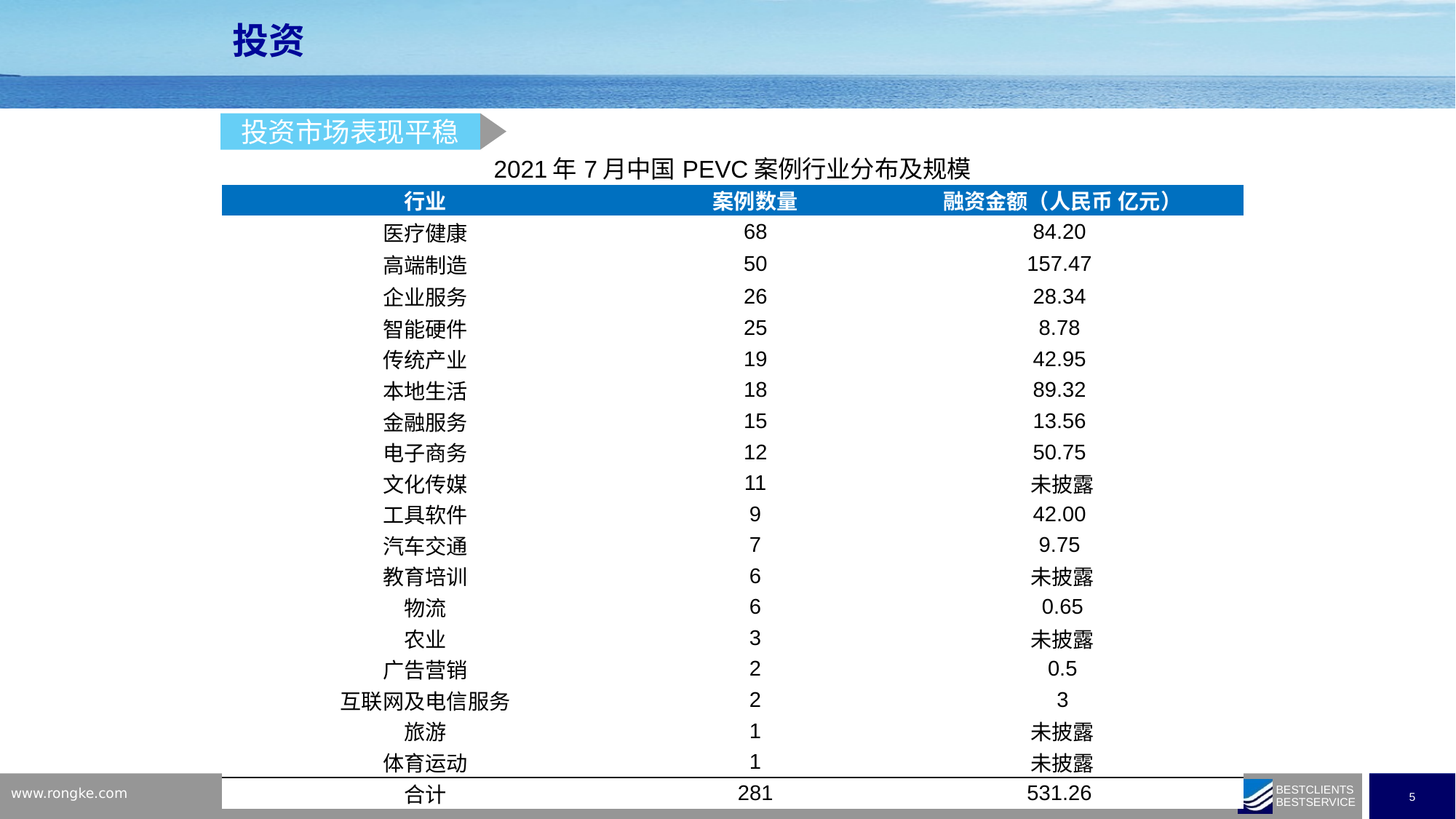

投资
投资市场表现平稳

| 2021年7月中国PEVC案例行业分布及规模 |  |  |
| --- | --- | --- |
| 行业 | 案例数量 | 融资金额（人民币 亿元） |
| 医疗健康 | 68 | 84.20 |
| 高端制造 | 50 | 157.47 |
| 企业服务 | 26 | 28.34 |
| 智能硬件 | 25 | 8.78 |
| 传统产业 | 19 | 42.95 |
| 本地生活 | 18 | 89.32 |
| 金融服务 | 15 | 13.56 |
| 电子商务 | 12 | 50.75 |
| 文化传媒 | 11 | 未披露 |
| 工具软件 | 9 | 42.00 |
| 汽车交通 | 7 | 9.75 |
| 教育培训 | 6 | 未披露 |
| 物流 | 6 | 0.65 |
| 农业 | 3 | 未披露 |
| 广告营销 | 2 | 0.5 |
| 互联网及电信服务 | 2 | 3 |
| 旅游 | 1 | 未披露 |
| 体育运动 | 1 | 未披露 |
| 合计 | 281 | 531.26 |